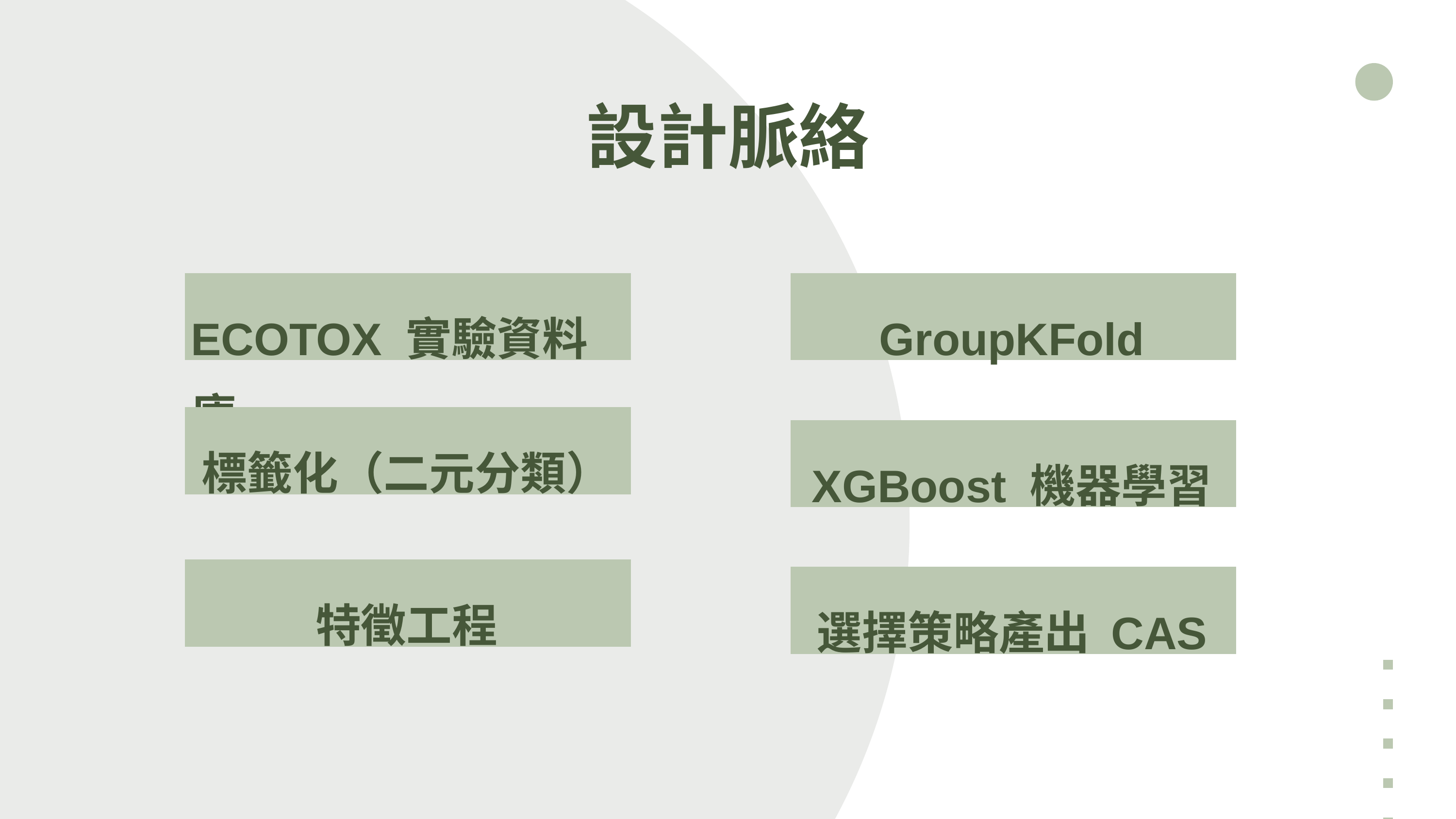

設計脈絡

ECOTOX 實驗資料庫

GroupKFold

標籤化（二元分類）

XGBoost 機器學習

特徵工程

選擇策略產出 CAS